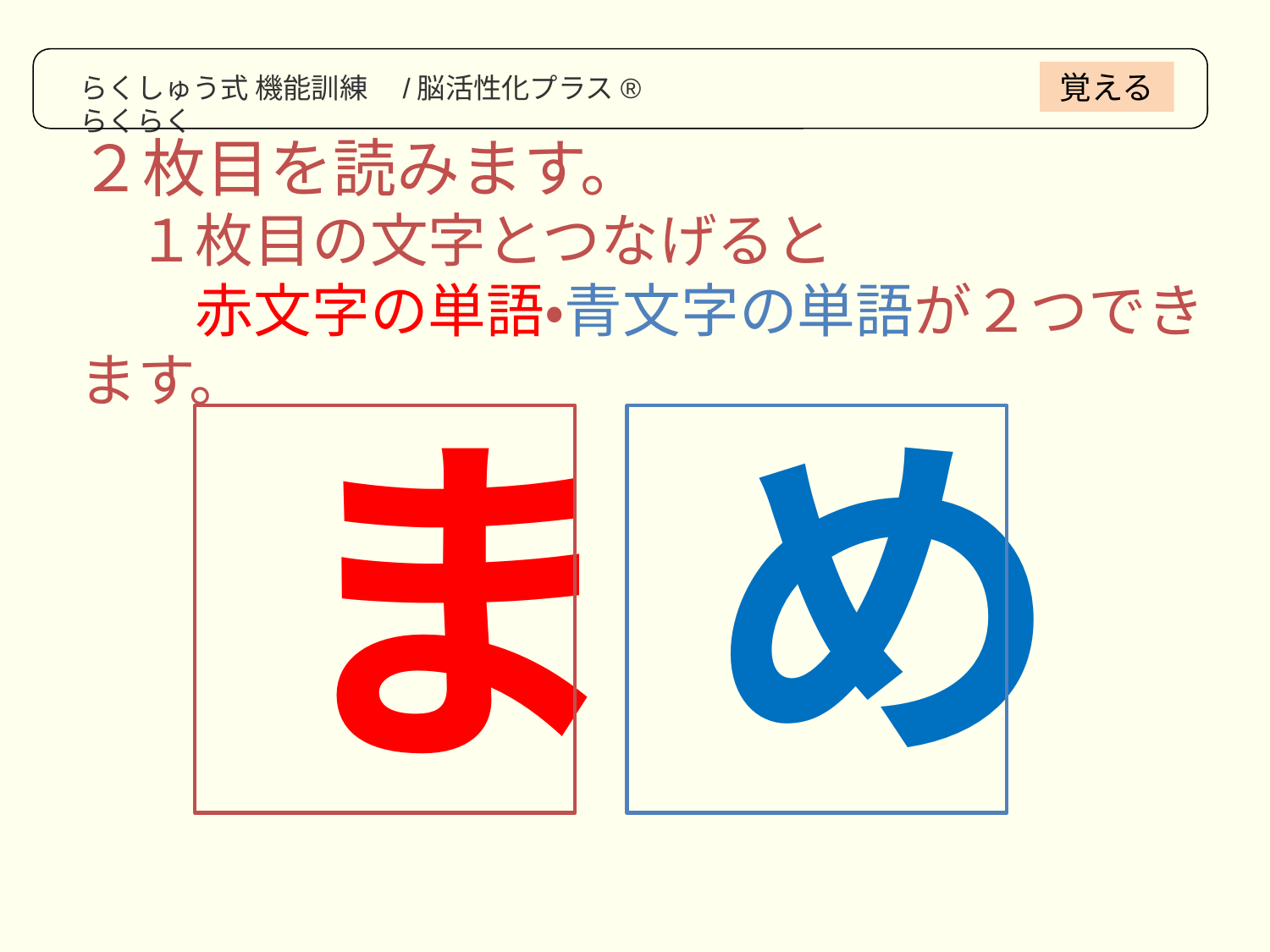

覚える
らくしゅう式 機能訓練　/脳活性化プラス®　らくらく
２枚目を読みます。
　１枚目の文字とつなげると
　　赤文字の単語・青文字の単語が２つできます。
め
ま